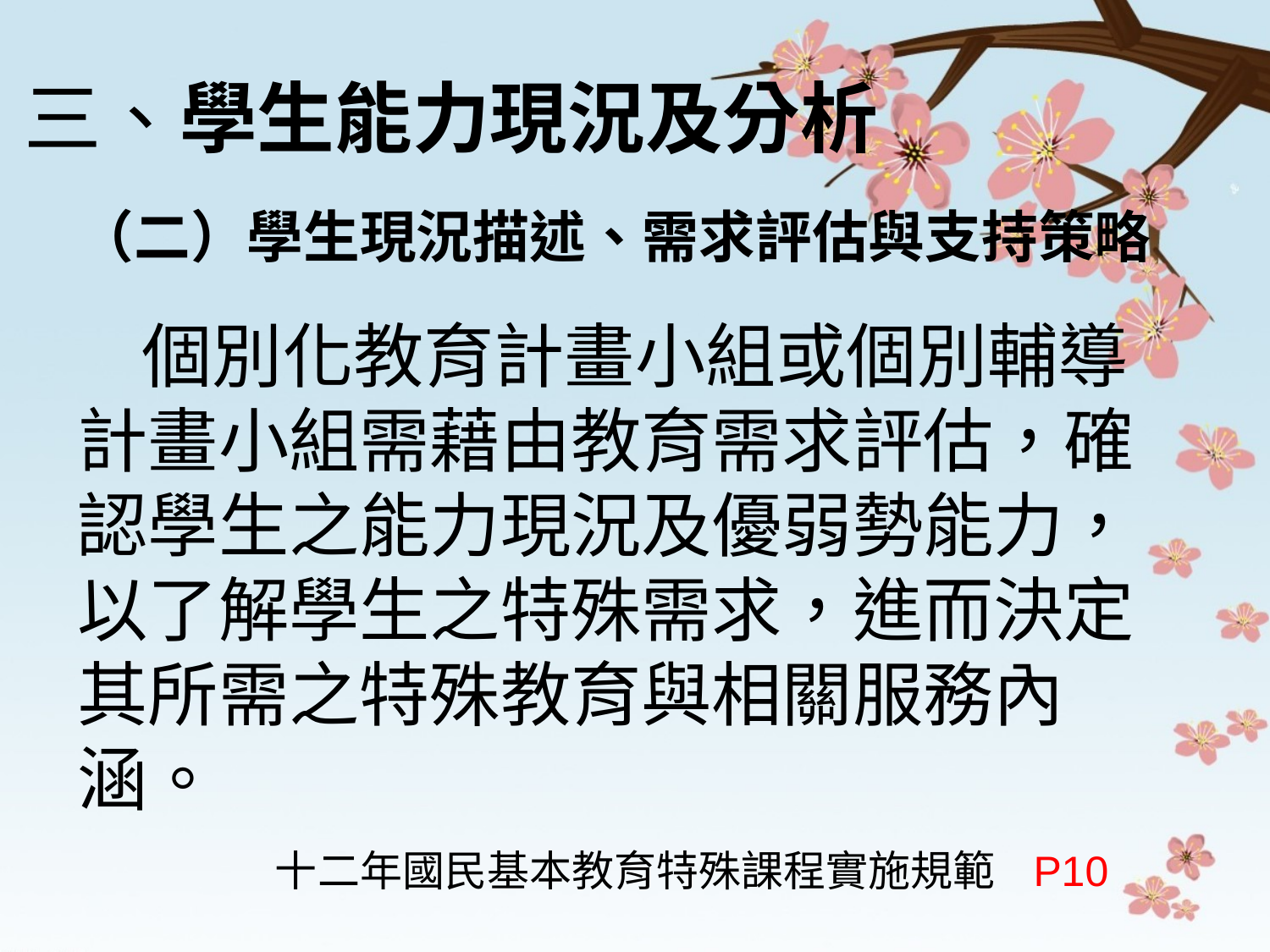

# 三、學生能力現況及分析
（二）學生現況描述、需求評估與支持策略
    個別化教育計畫小組或個別輔導計畫小組需藉由教育需求評估，確認學生之能力現況及優弱勢能力，以了解學生之特殊需求，進而決定其所需之特殊教育與相關服務內涵。
               十二年國民基本教育特殊課程實施規範   P10